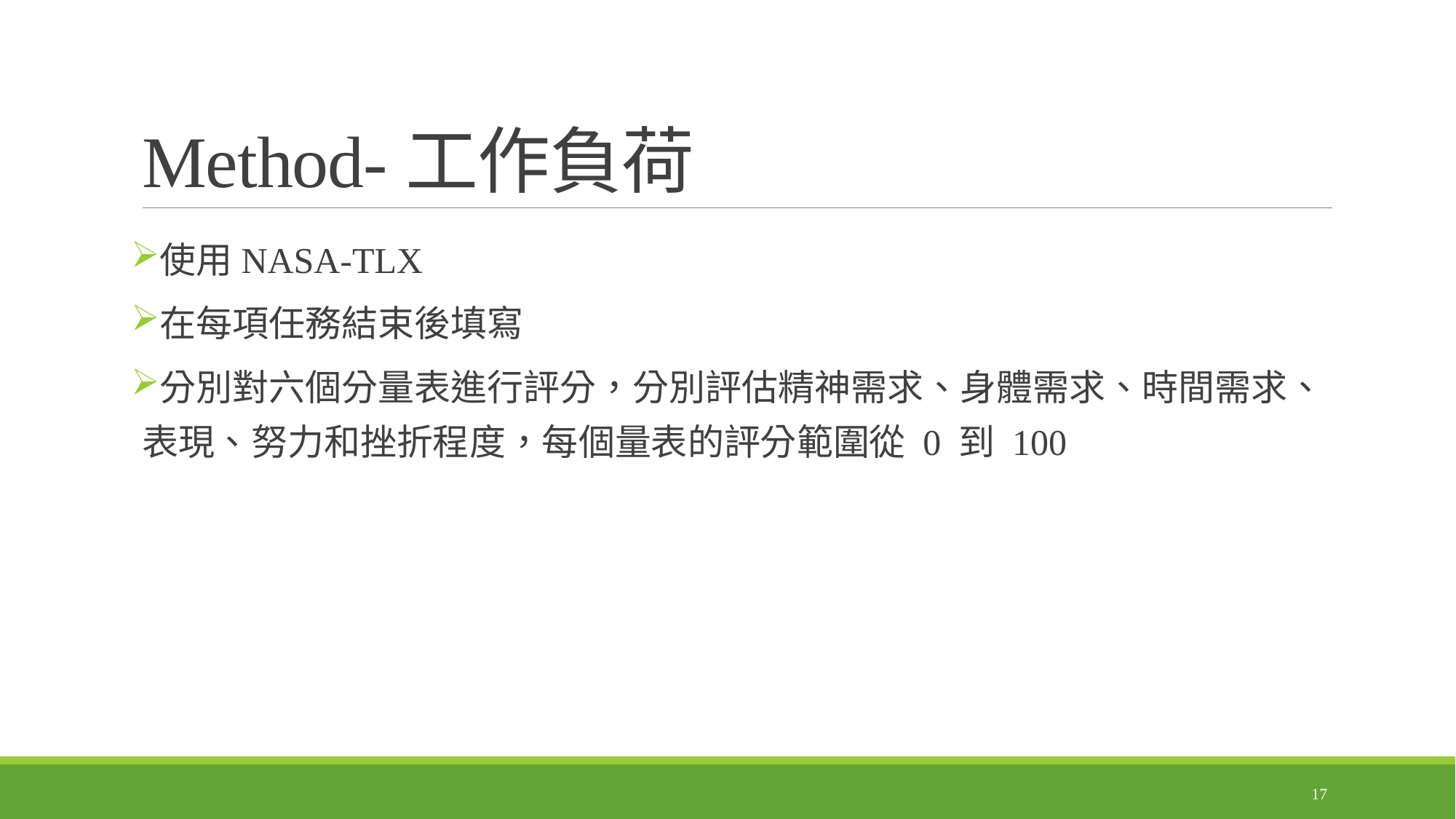

# Method-工作負荷
使用NASA-TLX
在每項任務結束後填寫
分別對六個分量表進行評分，分別評估精神需求、身體需求、時間需求、表現、努力和挫折程度，每個量表的評分範圍從 0 到 100

17